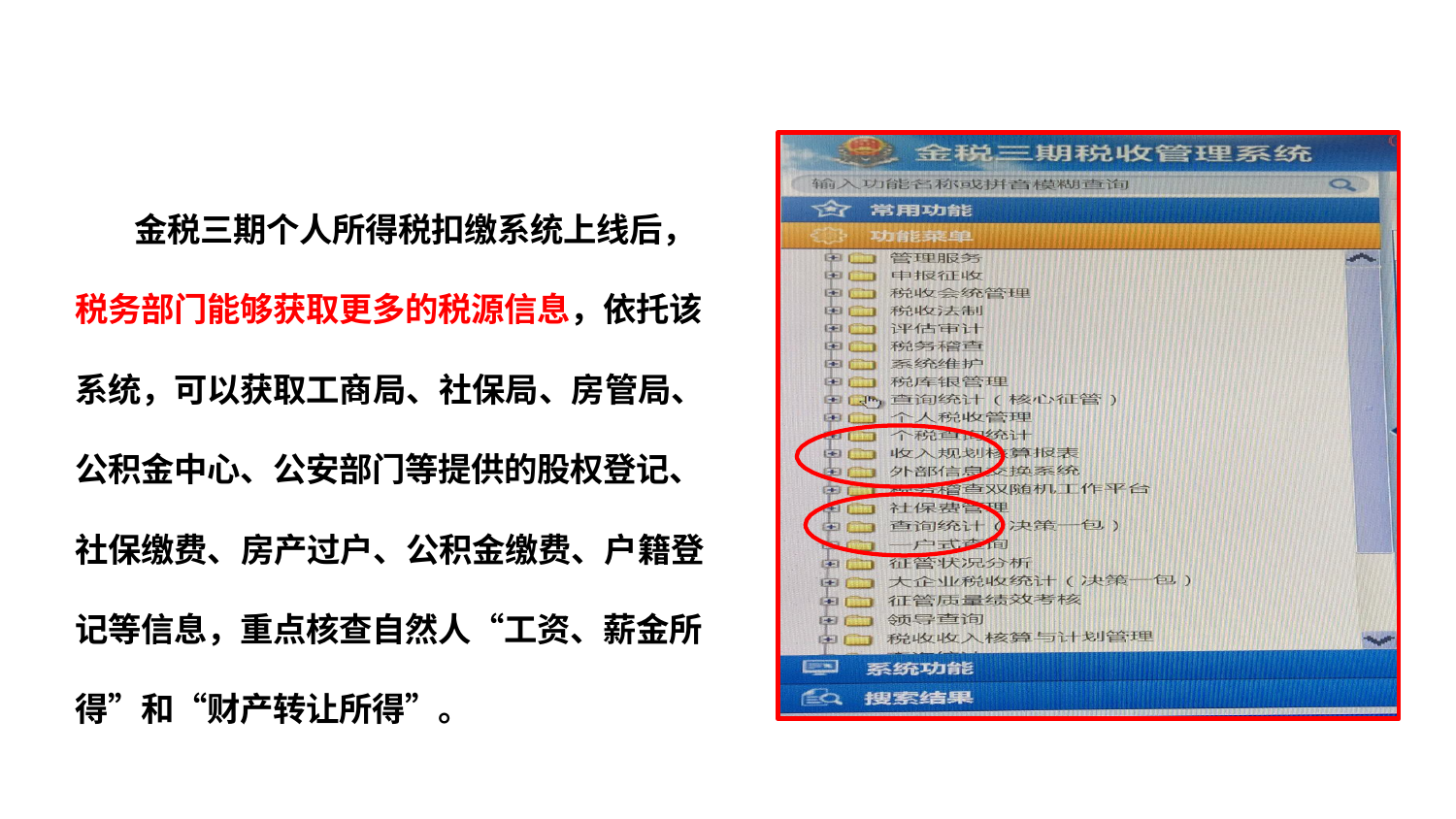

金税三期个人所得税扣缴系统上线后，税务部门能够获取更多的税源信息，依托该系统，可以获取工商局、社保局、房管局、公积金中心、公安部门等提供的股权登记、社保缴费、房产过户、公积金缴费、户籍登记等信息，重点核查自然人“工资、薪金所得”和“财产转让所得”。